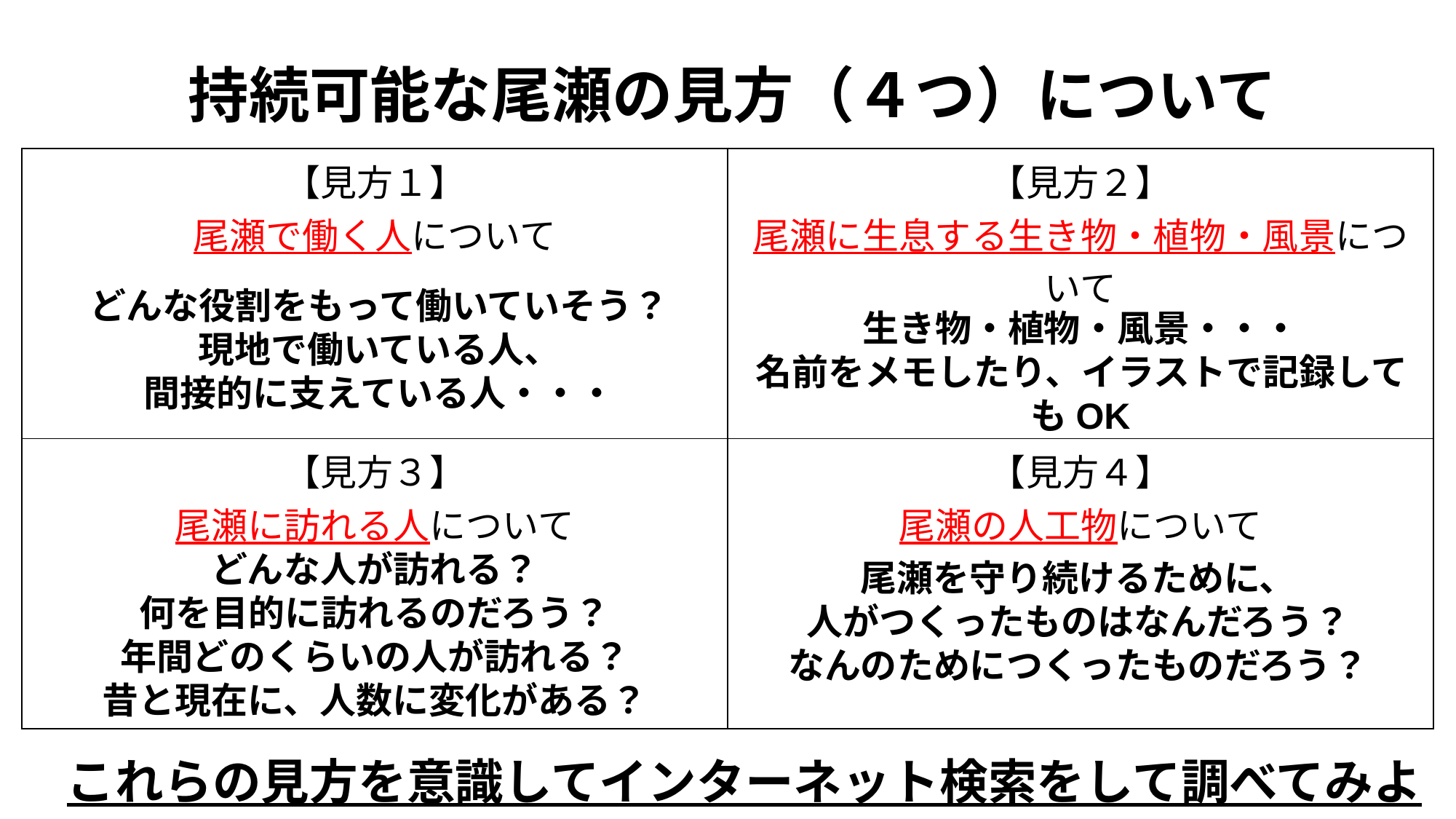

持続可能な尾瀬の見方（４つ）について
| 【見方１】 尾瀬で働く人について | 【見方２】 尾瀬に生息する生き物・植物・風景について |
| --- | --- |
| 【見方３】 尾瀬に訪れる人について | 【見方４】 尾瀬の人工物について |
どんな役割をもって働いていそう？
現地で働いている人、
間接的に支えている人・・・
生き物・植物・風景・・・
名前をメモしたり、イラストで記録してもOK
どんな人が訪れる？
何を目的に訪れるのだろう？
年間どのくらいの人が訪れる？
昔と現在に、人数に変化がある？
尾瀬を守り続けるために、
人がつくったものはなんだろう？
なんのためにつくったものだろう？
これらの見方を意識してインターネット検索をして調べてみよう！